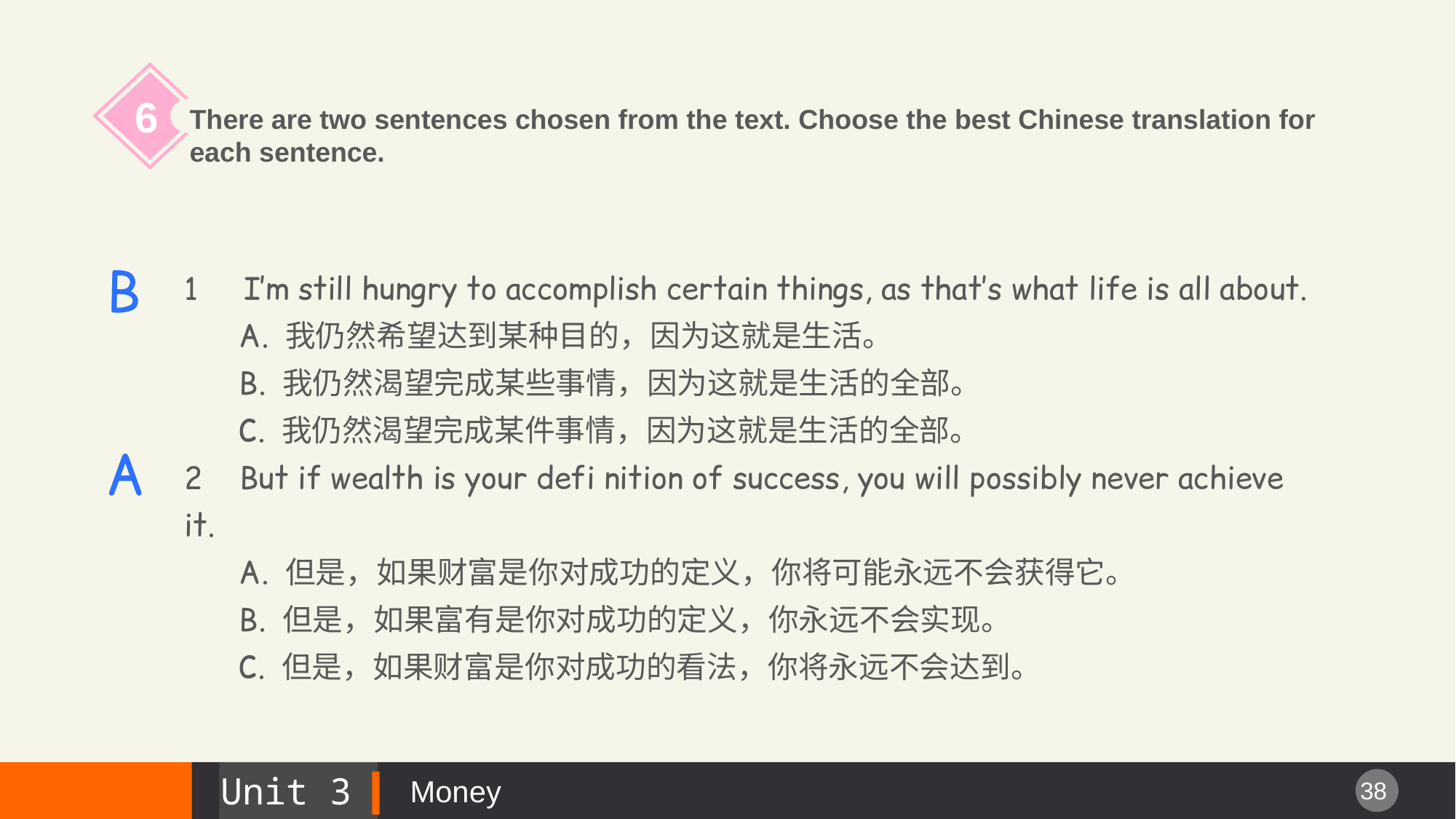

6
There are two sentences chosen from the text. Choose the best Chinese translation for each sentence.
B
1     I’m still hungry to accomplish certain things, as that’s what life is all about.
      A. 我仍然希望达到某种目的，因为这就是生活。
      B. 我仍然渴望完成某些事情，因为这就是生活的全部。
      C. 我仍然渴望完成某件事情，因为这就是生活的全部。
2    But if wealth is your defi nition of success, you will possibly never achieve it.
      A. 但是，如果财富是你对成功的定义，你将可能永远不会获得它。
      B. 但是，如果富有是你对成功的定义，你永远不会实现。
      C. 但是，如果财富是你对成功的看法，你将永远不会达到。
A